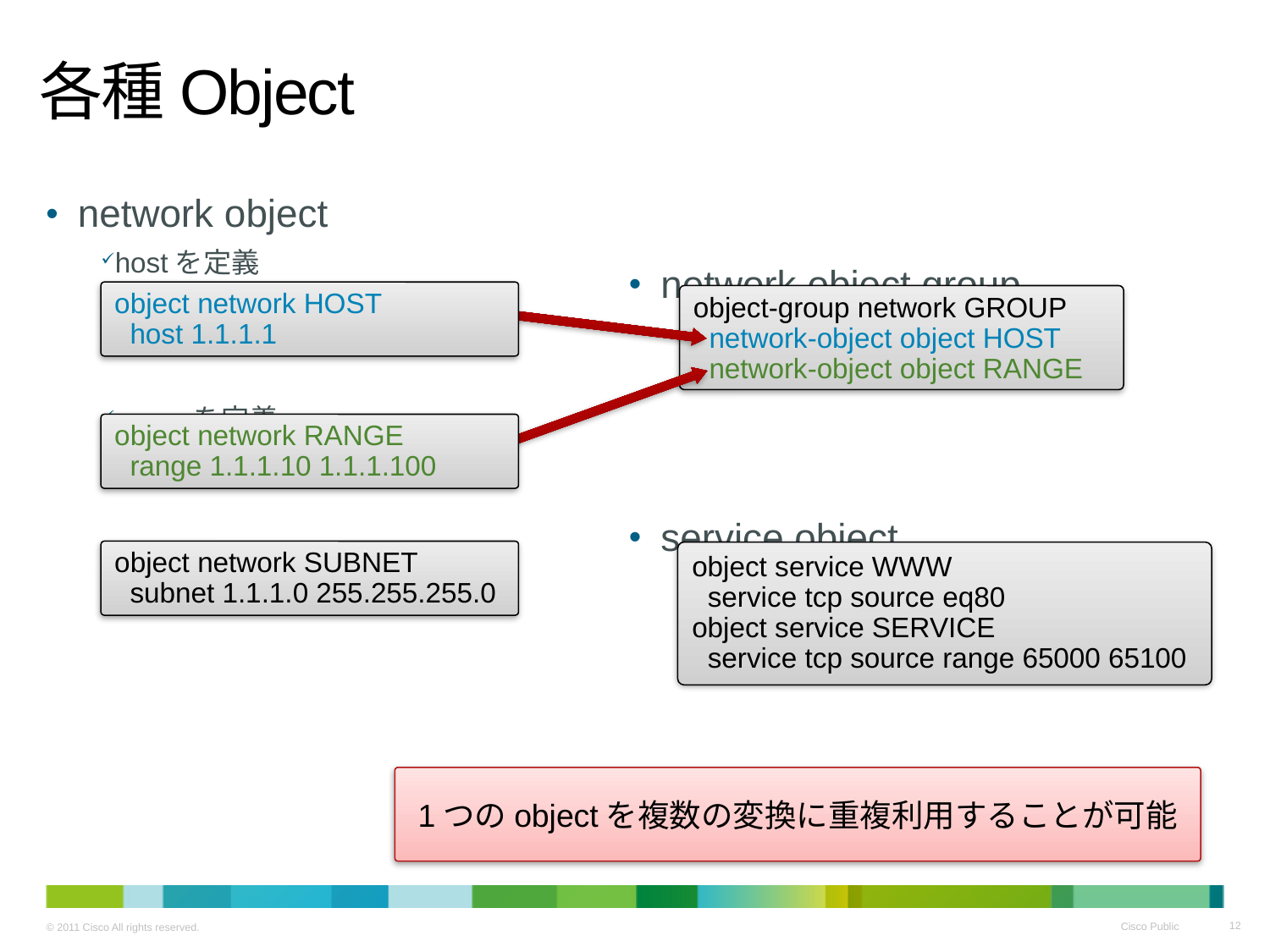

# 各種Object
network object
hostを定義

rangeを定義

subnetを定義

network object group
network objectを纏めて定義

service object
TCP / UDP portをobjectとして定義
object network HOST
  host 1.1.1.1
object-group network GROUP
  network-object object HOST
  network-object object RANGE

object network RANGE
  range 1.1.1.10 1.1.1.100
object network SUBNET
  subnet 1.1.1.0 255.255.255.0
object service WWW
  service tcp source eq80
object service SERVICE
  service tcp source range 65000 65100
1つのobjectを複数の変換に重複利用することが可能